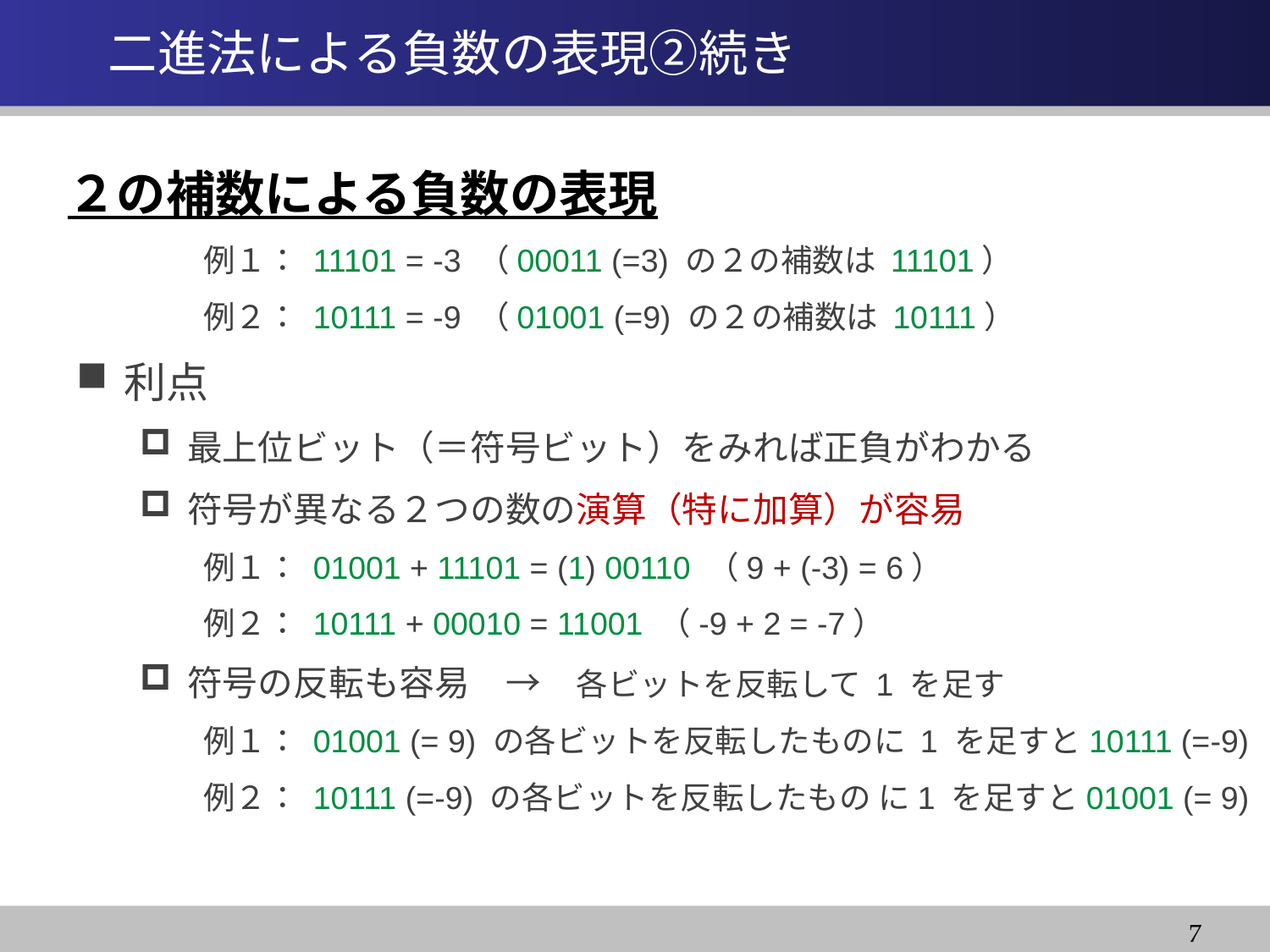

# 二進法による負数の表現②続き
２の補数による負数の表現
例１： 11101 = -3 （00011 (=3) の２の補数は 11101）
例２： 10111 = -9 （01001 (=9) の２の補数は 10111）
利点
最上位ビット（＝符号ビット）をみれば正負がわかる
符号が異なる２つの数の演算（特に加算）が容易
例１： 01001 + 11101 = (1) 00110 （9 + (-3) = 6）
例２： 10111 + 00010 = 11001 （-9 + 2 = -7）
符号の反転も容易　→　各ビットを反転して 1 を足す
例１： 01001 (= 9) の各ビットを反転したものに 1 を足すと10111 (=-9)
例２： 10111 (=-9) の各ビットを反転したもの に1 を足すと01001 (= 9)
7